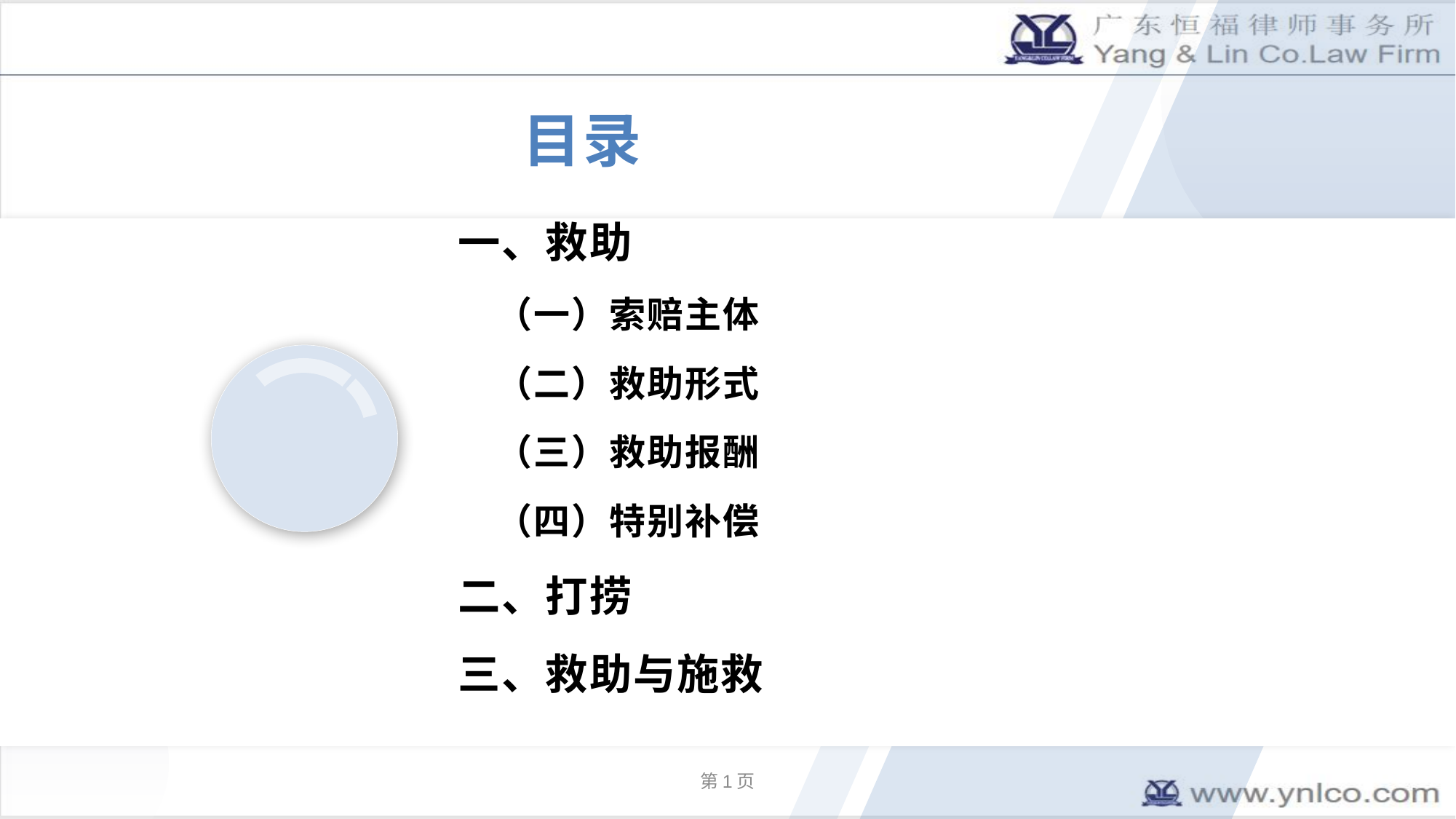

目录
一、救助
   （一）索赔主体
   （二）救助形式
   （三）救助报酬
   （四）特别补偿
二、打捞
三、救助与施救

第1页